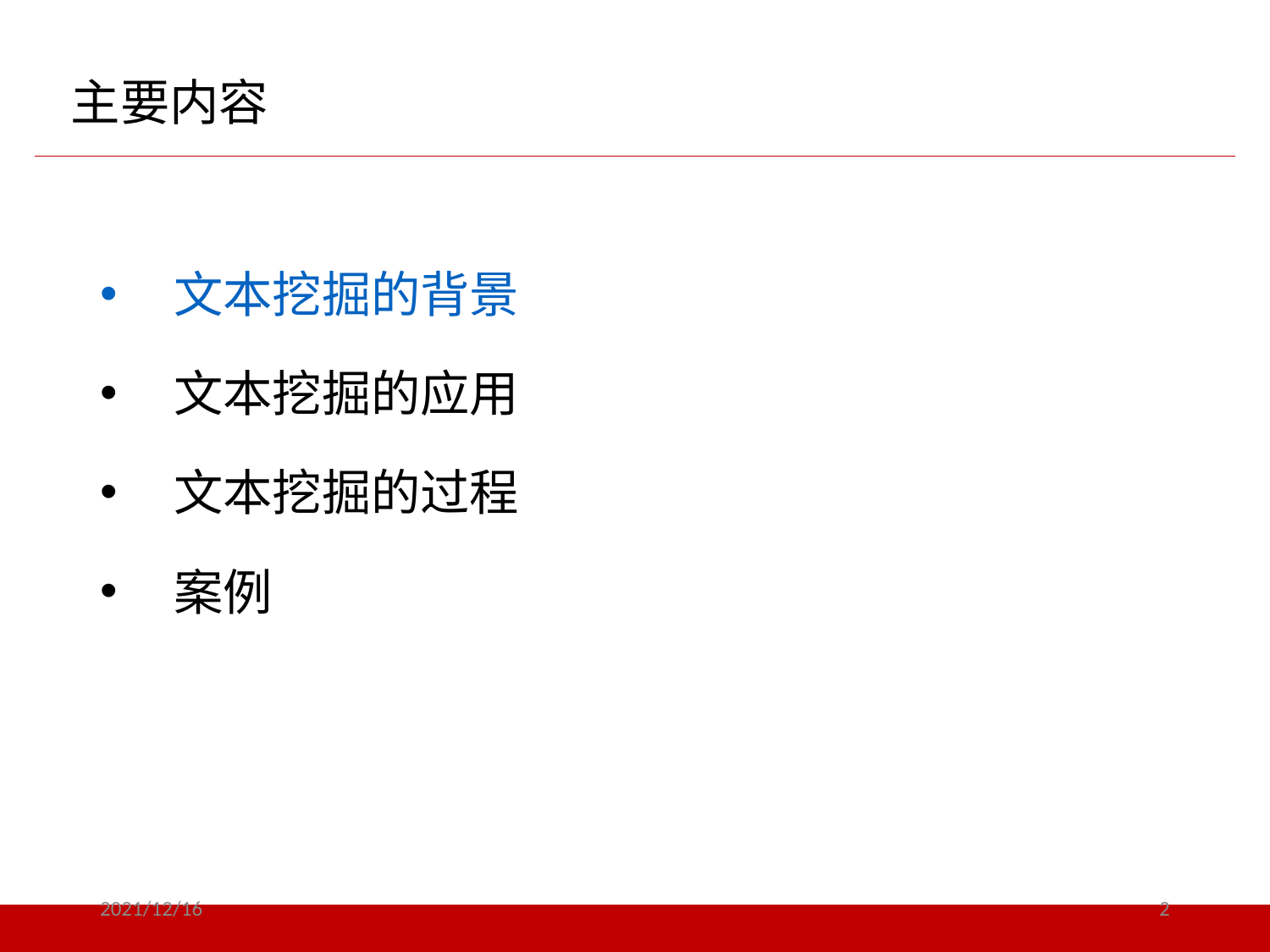

# 主要内容
文本挖掘的背景
文本挖掘的应用
文本挖掘的过程
案例
2021/12/16
2